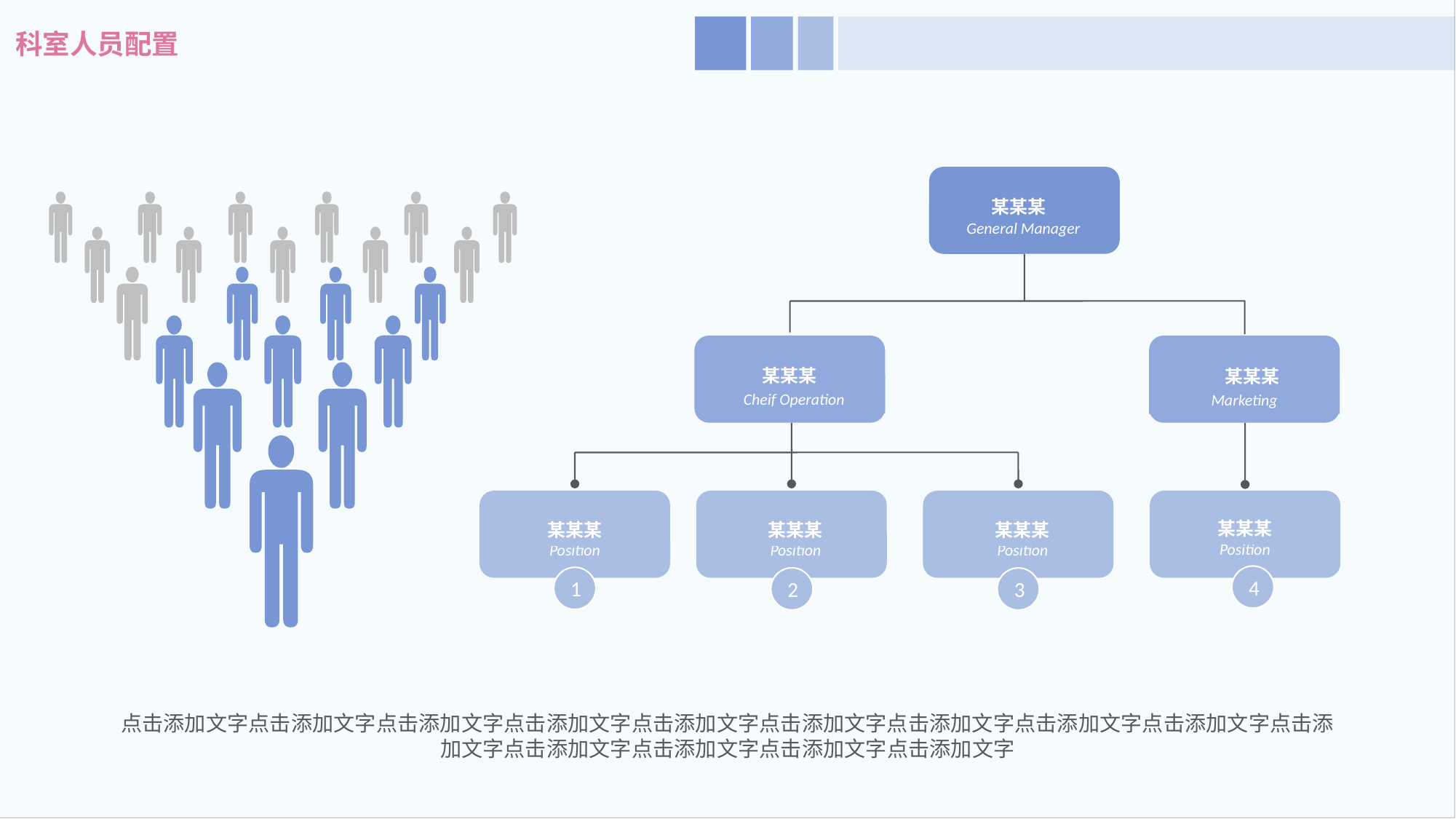

科室人员配置

某某某
General Manager

某某某
Marketing

某某某
Cheif Operation

某某某
Position

某某某
Position

某某某
Position

某某某
Position
4
1
2
3
点击添加文字点击添加文字点击添加文字点击添加文字点击添加文字点击添加文字点击添加文字点击添加文字点击添加文字点击添加文字点击添加文字点击添加文字点击添加文字点击添加文字